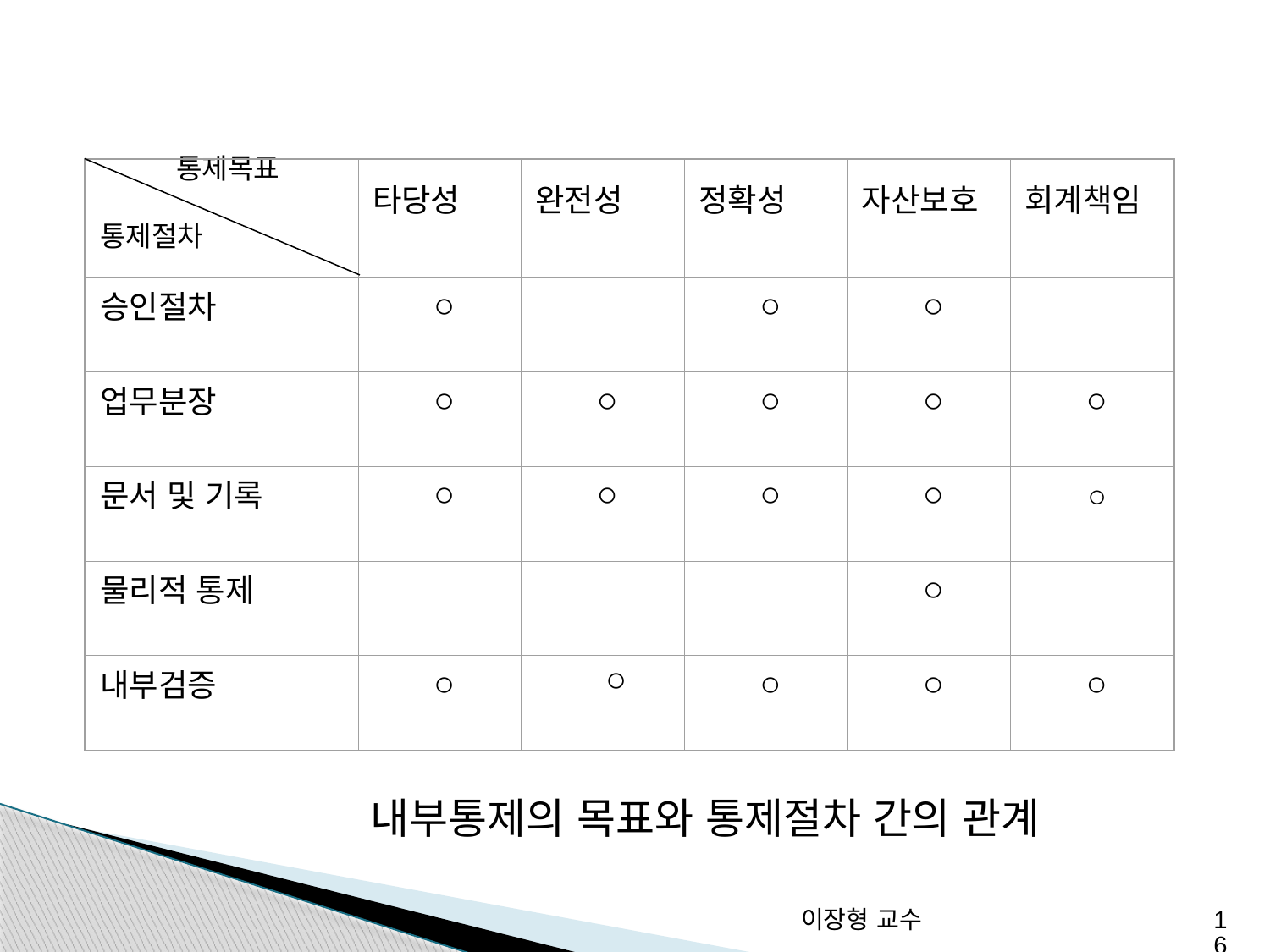

통제목표

통제절차

타당성

완전성

정확성

자산보호

회계책임

승인절차

    ○

    ○

    ○

업무분장

    ○

    ○

    ○

    ○

    ○

문서 및 기록

    ○

    ○

    ○

    ○

    ○

물리적 통제

    ○

내부검증

    ○

    ○

    ○

    ○

    ○

내부통제의 목표와 통제절차 간의 관계
이장형 교수
16